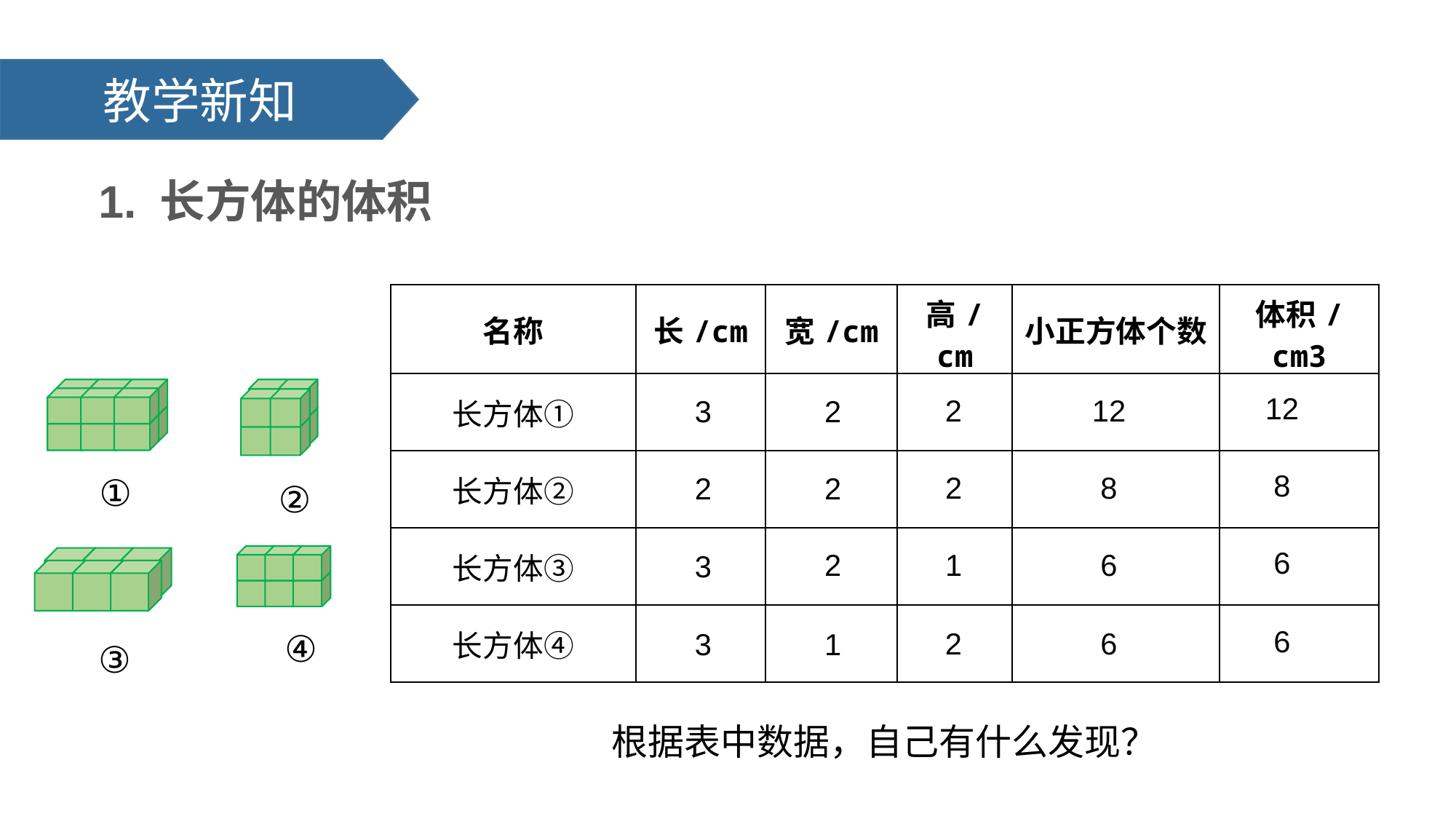

教学新知
1. 长方体的体积
| 名称 | 长/cm | 宽/cm | 高/cm | 小正方体个数 | 体积/cm3 |
| --- | --- | --- | --- | --- | --- |
| 长方体① |  |  |  |  |  |
| 长方体② |  |  |  |  |  |
| 长方体③ |  |  |  |  |  |
| 长方体④ |  |  |  |  |  |

①

②
12
2
12
3
2
8
8
2
2
2
6
6
1
2
3

④

③
6
2
6
3
1
根据表中数据，自己有什么发现？